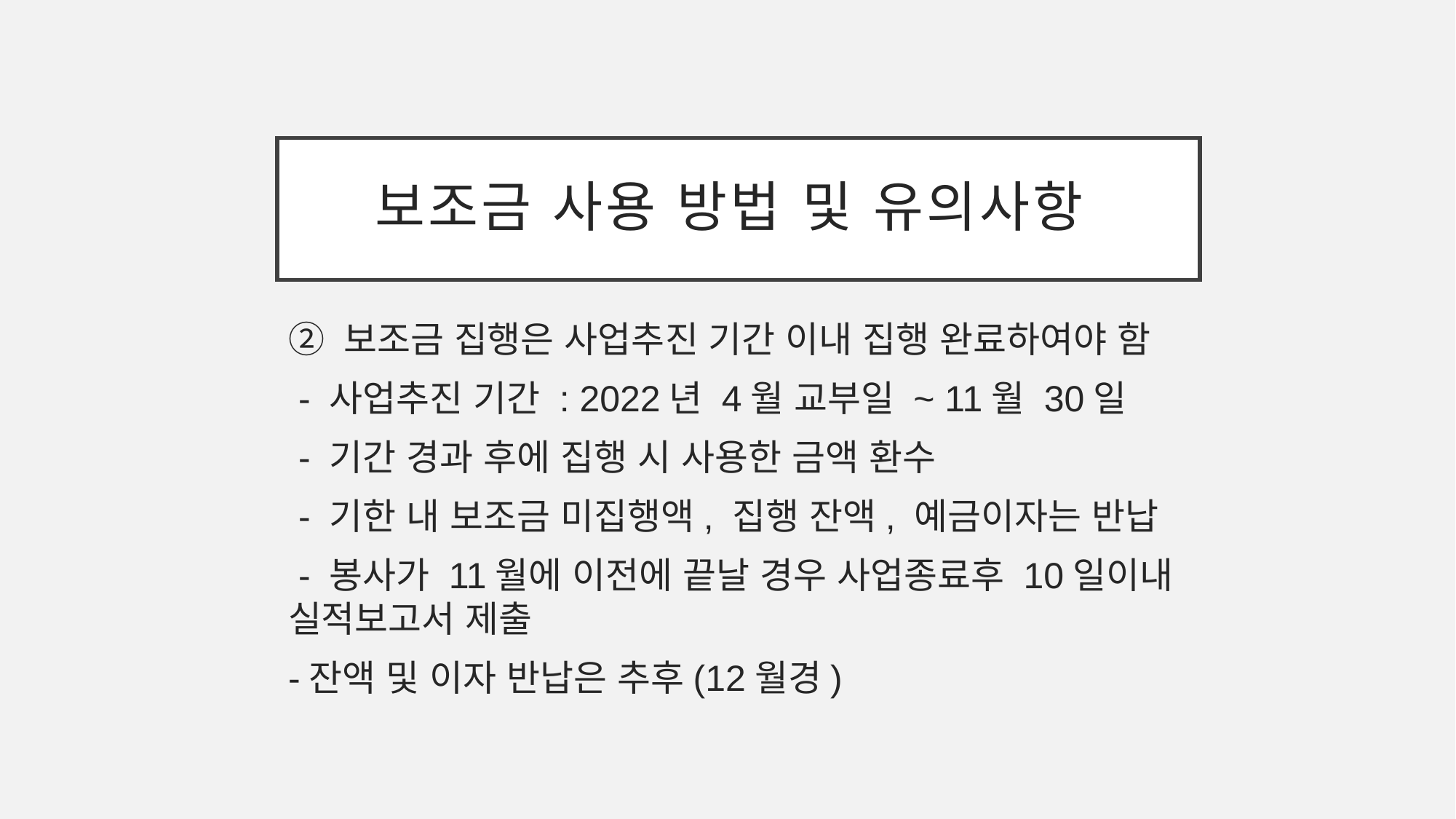

# 보조금 사용 방법 및 유의사항
② 보조금 집행은 사업추진 기간 이내 집행 완료하여야 함
 - 사업추진 기간 : 2022년 4월 교부일 ~ 11월 30일
 - 기간 경과 후에 집행 시 사용한 금액 환수
 - 기한 내 보조금 미집행액, 집행 잔액, 예금이자는 반납
 - 봉사가 11월에 이전에 끝날 경우 사업종료후 10일이내 실적보고서 제출
-잔액 및 이자 반납은 추후(12월경)